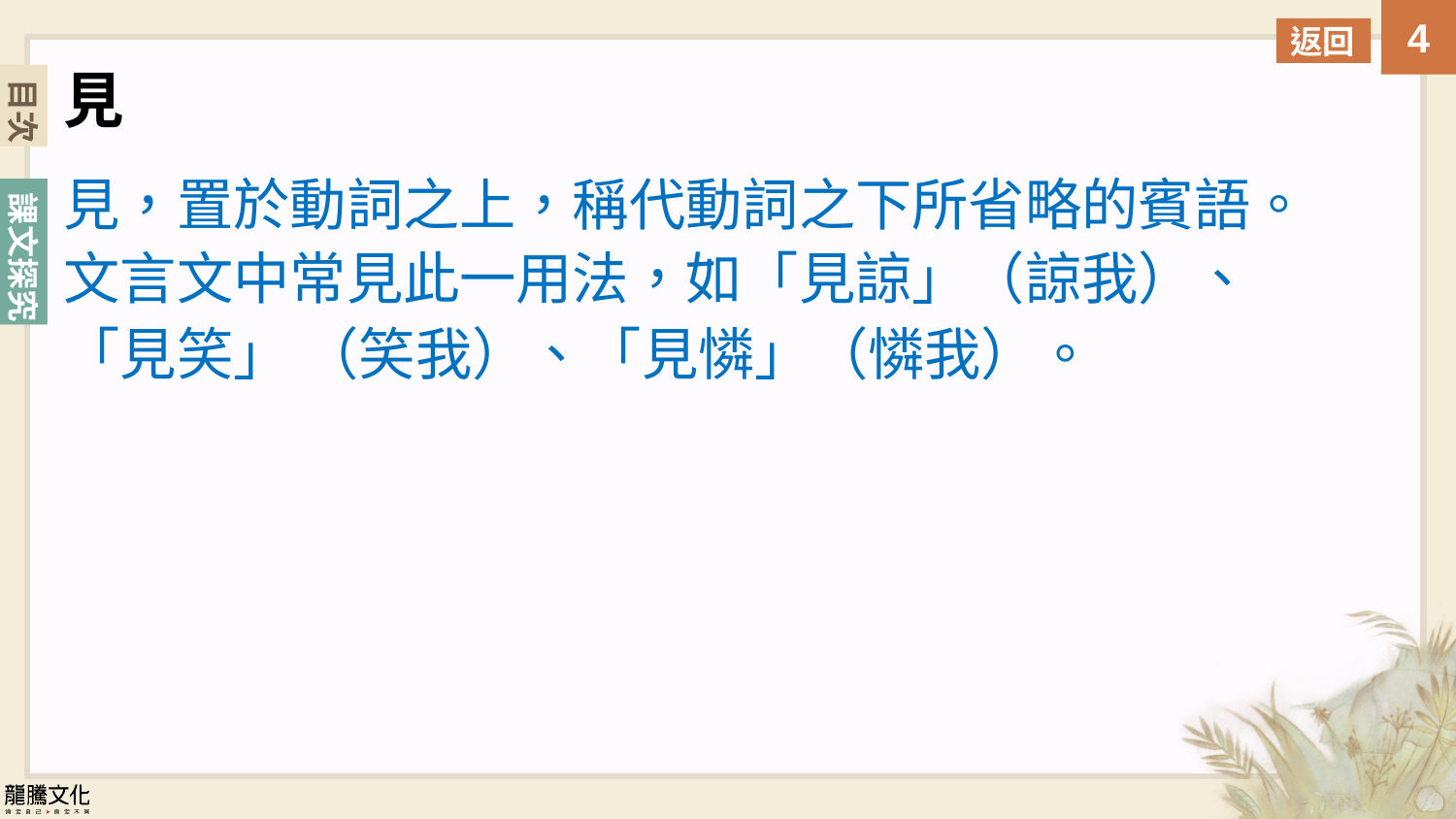

返回
見
見，置於動詞之上，稱代動詞之下所省略的賓語。
文言文中常見此一用法，如「見諒」（諒我）、「見笑」 （笑我）、「見憐」（憐我）。